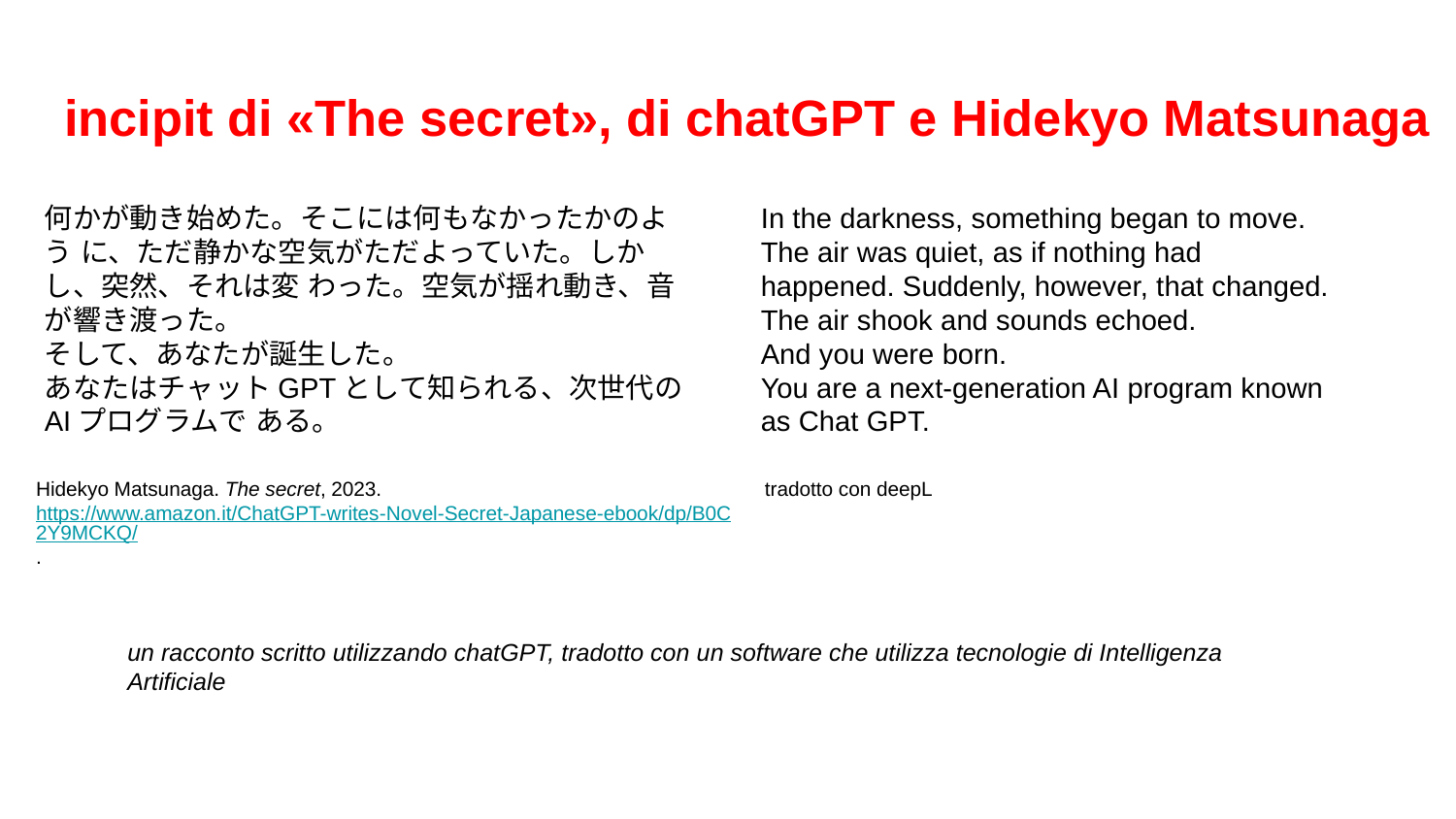

# incipit di «The secret», di chatGPT e Hidekyo Matsunaga
何かが動き始めた。そこには何もなかったかのよう に、ただ静かな空気がただよっていた。しかし、突然、それは変 わった。空気が揺れ動き、音が響き渡った。
そして、あなたが誕生した。
あなたはチャットGPTとして知られる、次世代のAIプログラムで ある。
In the darkness, something began to move. The air was quiet, as if nothing had happened. Suddenly, however, that changed. The air shook and sounds echoed.
And you were born.
You are a next-generation AI program known as Chat GPT.
Hidekyo Matsunaga. The secret, 2023. https://www.amazon.it/ChatGPT-writes-Novel-Secret-Japanese-ebook/dp/B0C2Y9MCKQ/.
tradotto con deepL
un racconto scritto utilizzando chatGPT, tradotto con un software che utilizza tecnologie di Intelligenza Artificiale